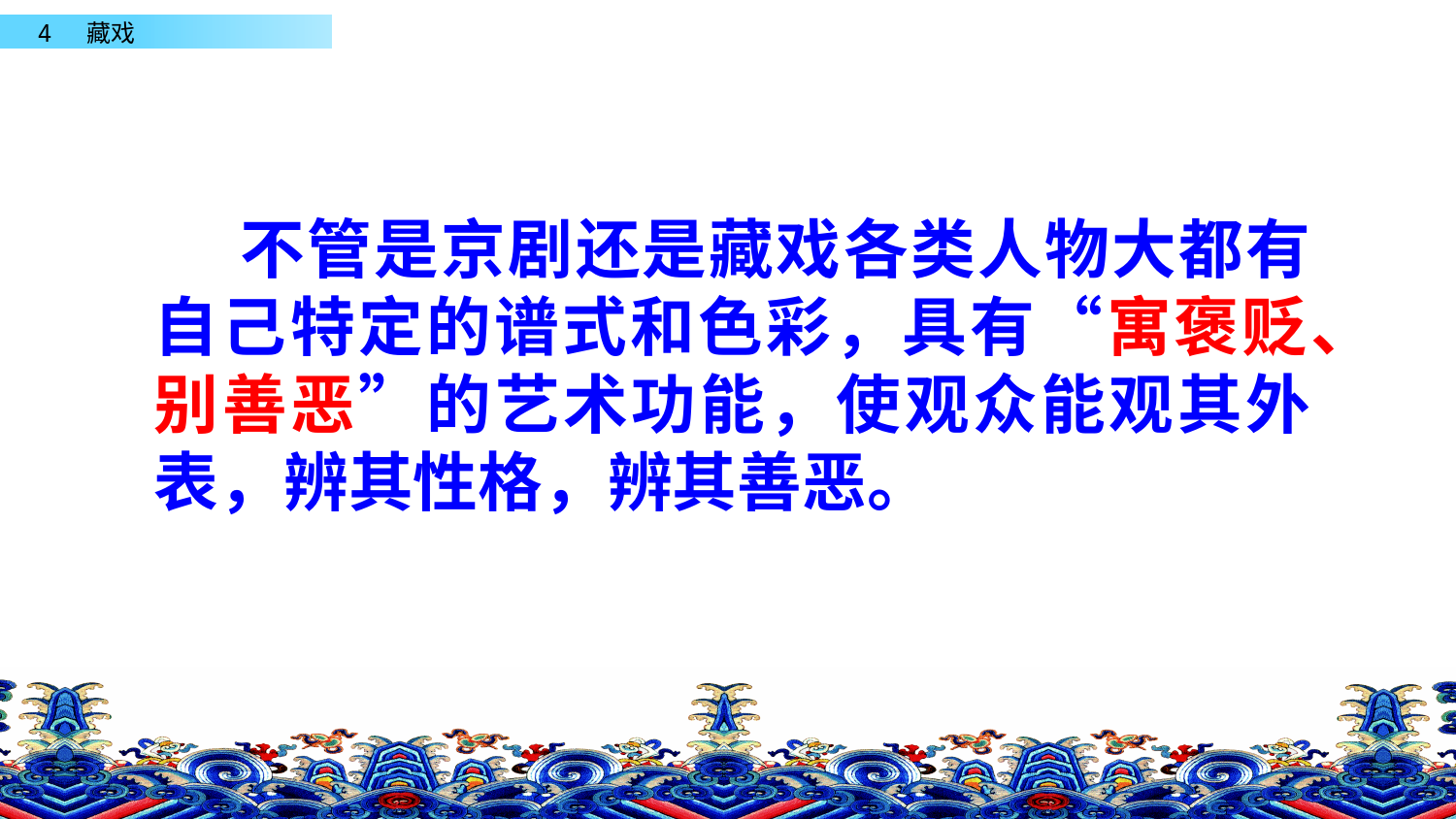

不管是京剧还是藏戏各类人物大都有自己特定的谱式和色彩，具有“寓褒贬、别善恶”的艺术功能，使观众能观其外表，辨其性格，辨其善恶。